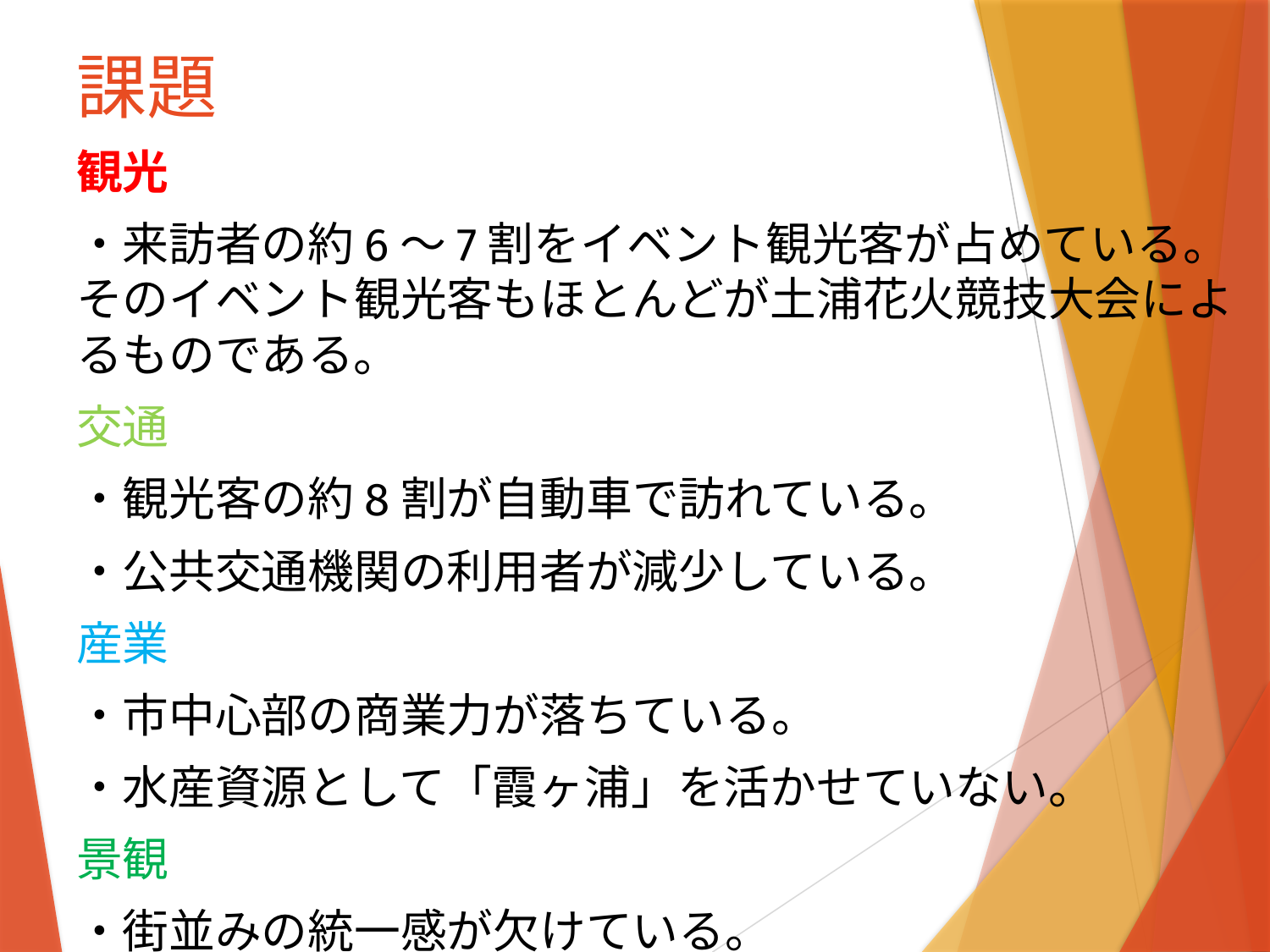

# 課題
観光
・来訪者の約6～7割をイベント観光客が占めている。そのイベント観光客もほとんどが土浦花火競技大会によるものである。
交通
・観光客の約8割が自動車で訪れている。
・公共交通機関の利用者が減少している。
産業
・市中心部の商業力が落ちている。
・水産資源として「霞ヶ浦」を活かせていない。
景観
・街並みの統一感が欠けている。